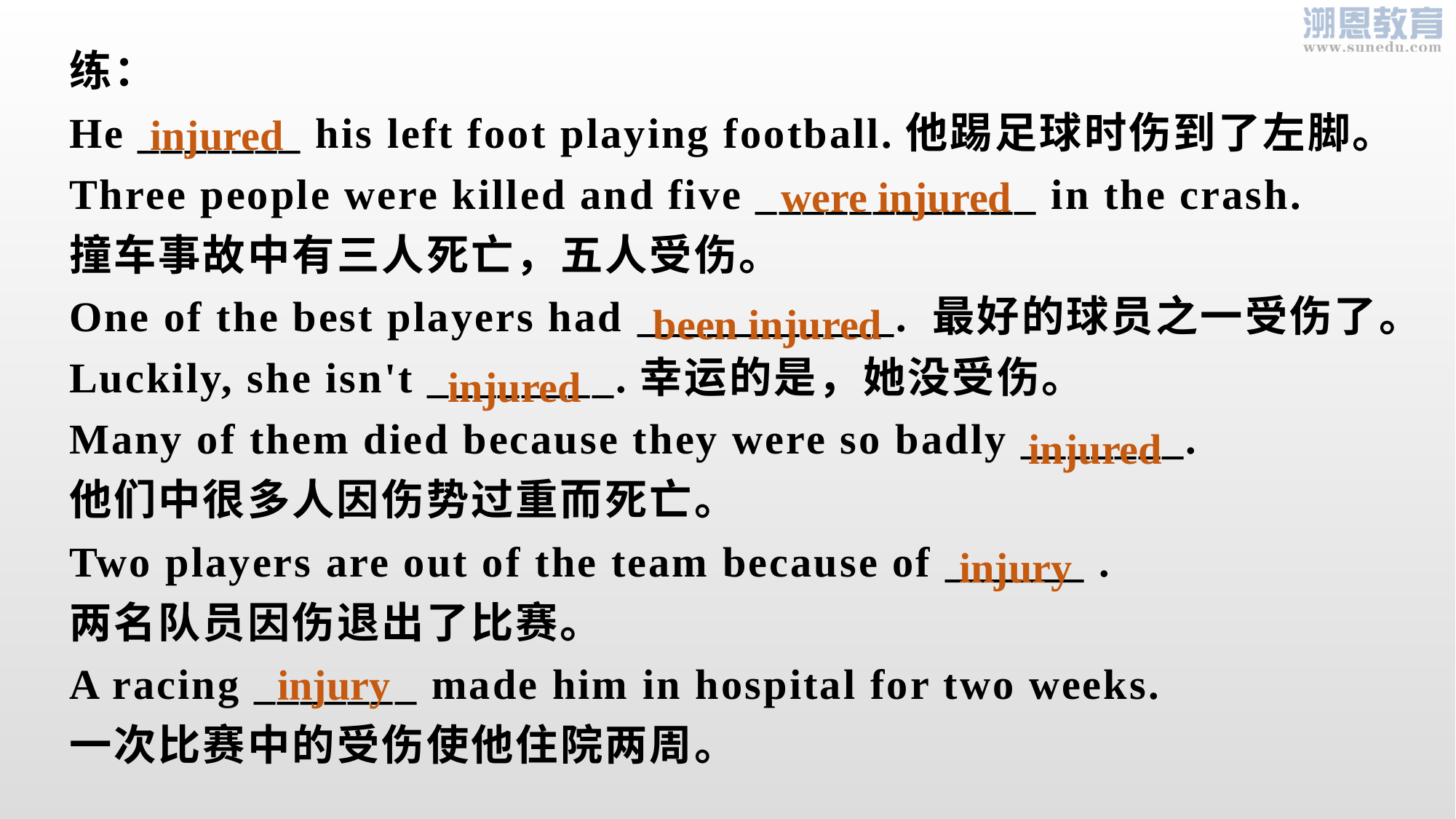

练：
He _______ his left foot playing football.他踢足球时伤到了左脚。
Three people were killed and five ____________ in the crash.
撞车事故中有三人死亡，五人受伤。
One of the best players had ___________. 最好的球员之一受伤了。
Luckily, she isn't ________.幸运的是，她没受伤。
Many of them died because they were so badly _______.
他们中很多人因伤势过重而死亡。
Two players are out of the team because of ______ .
两名队员因伤退出了比赛。
A racing _______ made him in hospital for two weeks.
一次比赛中的受伤使他住院两周。
 injured
 were injured
 been injured
 injured
 injured
 injury
 injury